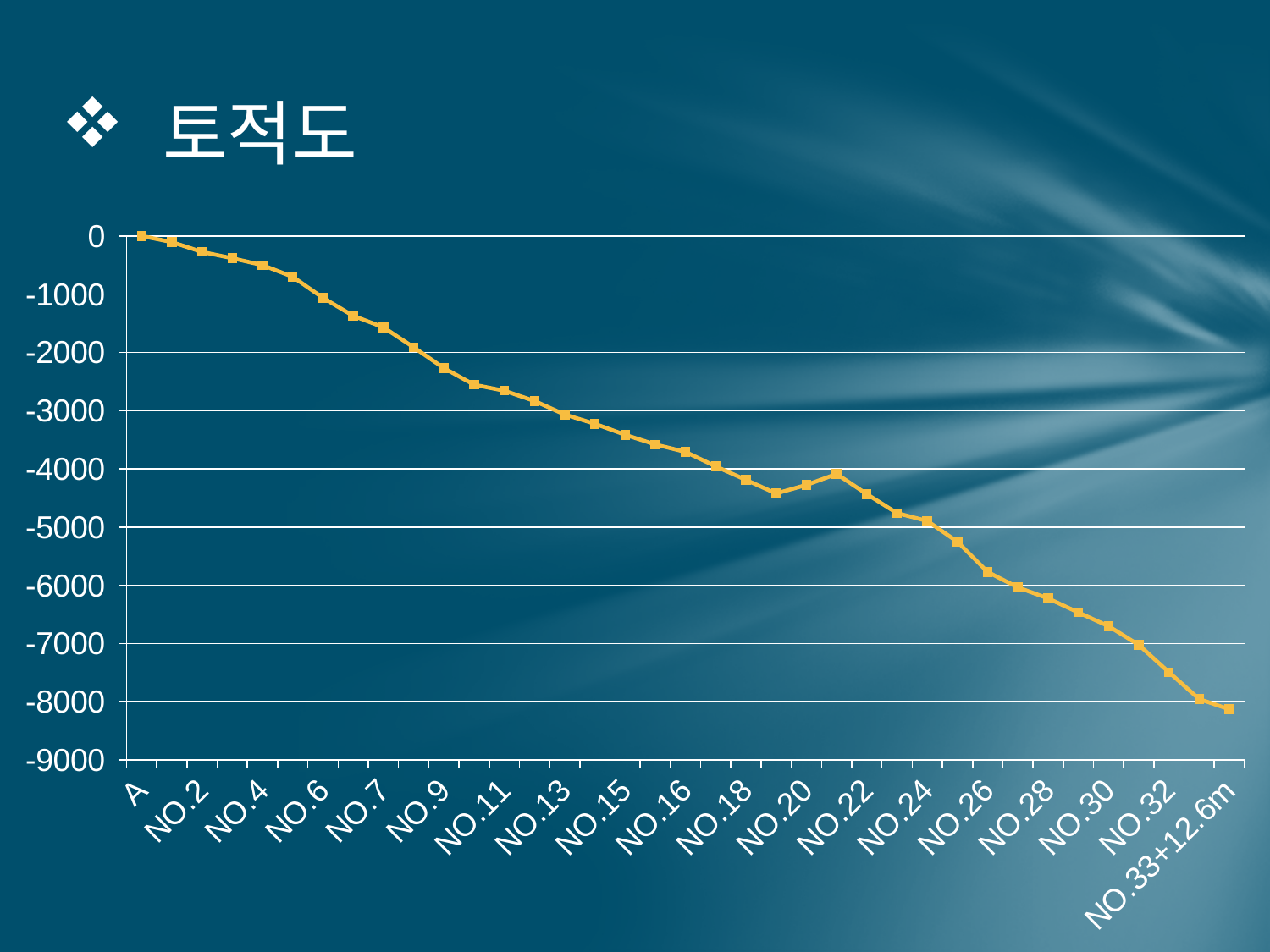

# 토적도

### Chart

| Category |  |
|---|---|
| A | 0.0 |
| NO.1 | -105.74 |
| NO.2 | -274.96 |
| NO.3 | -382.9990909090909 |
| NO.4 | -501.76181818181817 |
| NO.5 | -701.829090909091 |
| NO.6 | -1064.2381818181818 |
| NO.6+12m | -1372.385909090909 |
| NO.7 | -1569.476818181818 |
| NO.8 | -1913.1927272727273 |
| NO.9 | -2270.1245454545456 |
| NO.10 | -2555.5750000000003 |
| NO.11 | -2658.995454545455 |
| NO.12 | -2835.0845454545456 |
| NO.13 | -3067.1845454545455 |
| NO.14 | -3226.7745454545457 |
| NO.15 | -3415.5445454545456 |
| NO.15+10.9m | -3581.3389954545455 |
| NO.16 | -3709.9037954545456 |
| NO.17 | -3957.301068181818 |
| NO.18 | -4189.880613636364 |
| NO.19 | -4422.6828863636365 |
| NO.20 | -4276.7228863636365 |
| NO.21 | -4088.34925 |
| NO.22 | -4433.74925 |
| NO.23 | -4760.710159090909 |
| NO.24 | -4895.101977272727 |
| NO.25 | -5252.16925 |
| NO.26 | -5772.430613636364 |
| NO.27 | -6037.542431818182 |
| NO.28 | -6225.465613636364 |
| NO.29 | -6467.795613636364 |
| NO.30 | -6702.275613636364 |
| NO.31 | -7024.495613636364 |
| NO.32 | -7494.921977272728 |
| NO.33 | -7955.219250000001 |
| NO.33+12.6m | -8131.221204545455 |